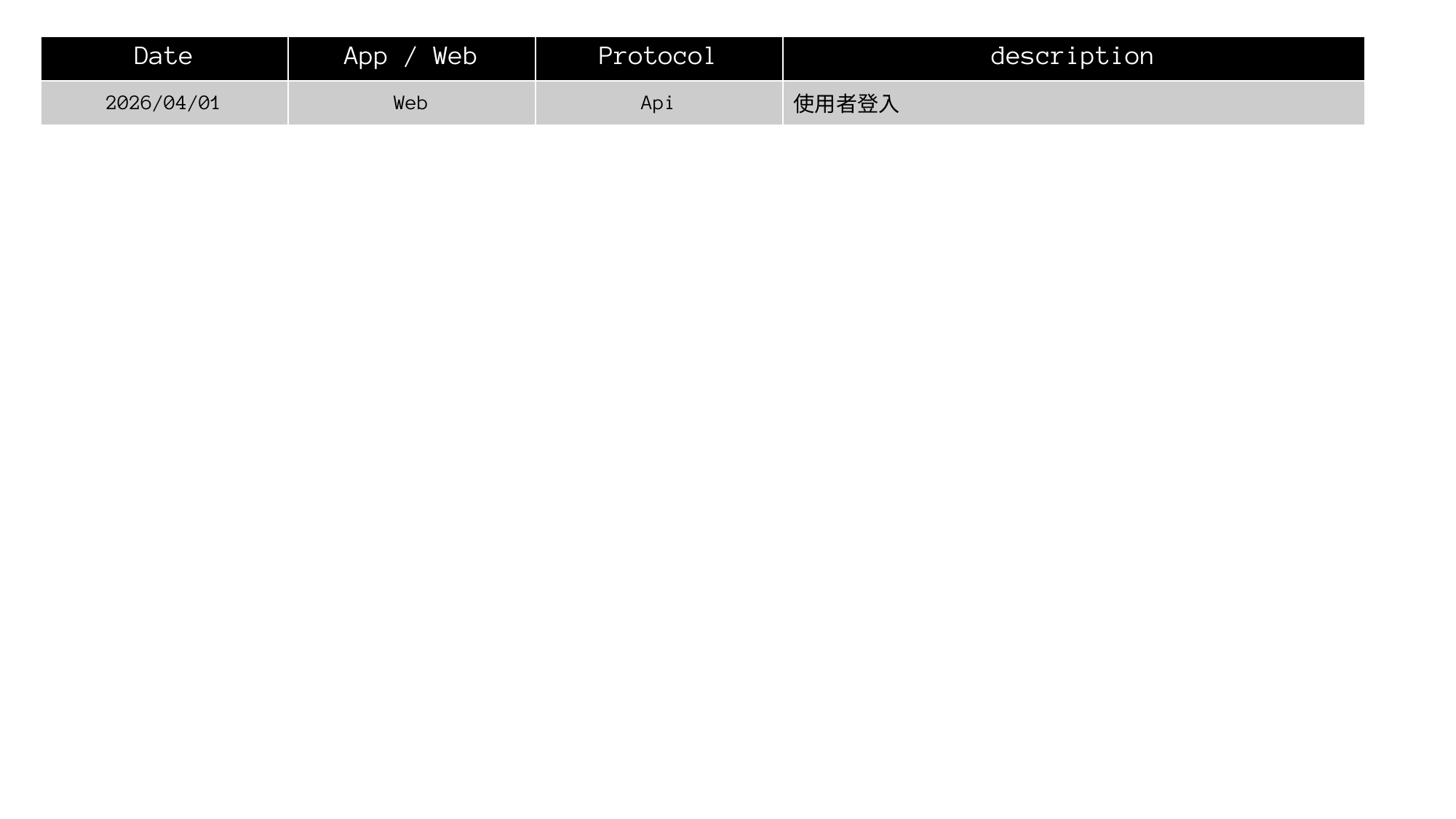

| Date | App / Web | Protocol | description |
| --- | --- | --- | --- |
| 2026/04/01 | Web | Api | 使用者登入 |